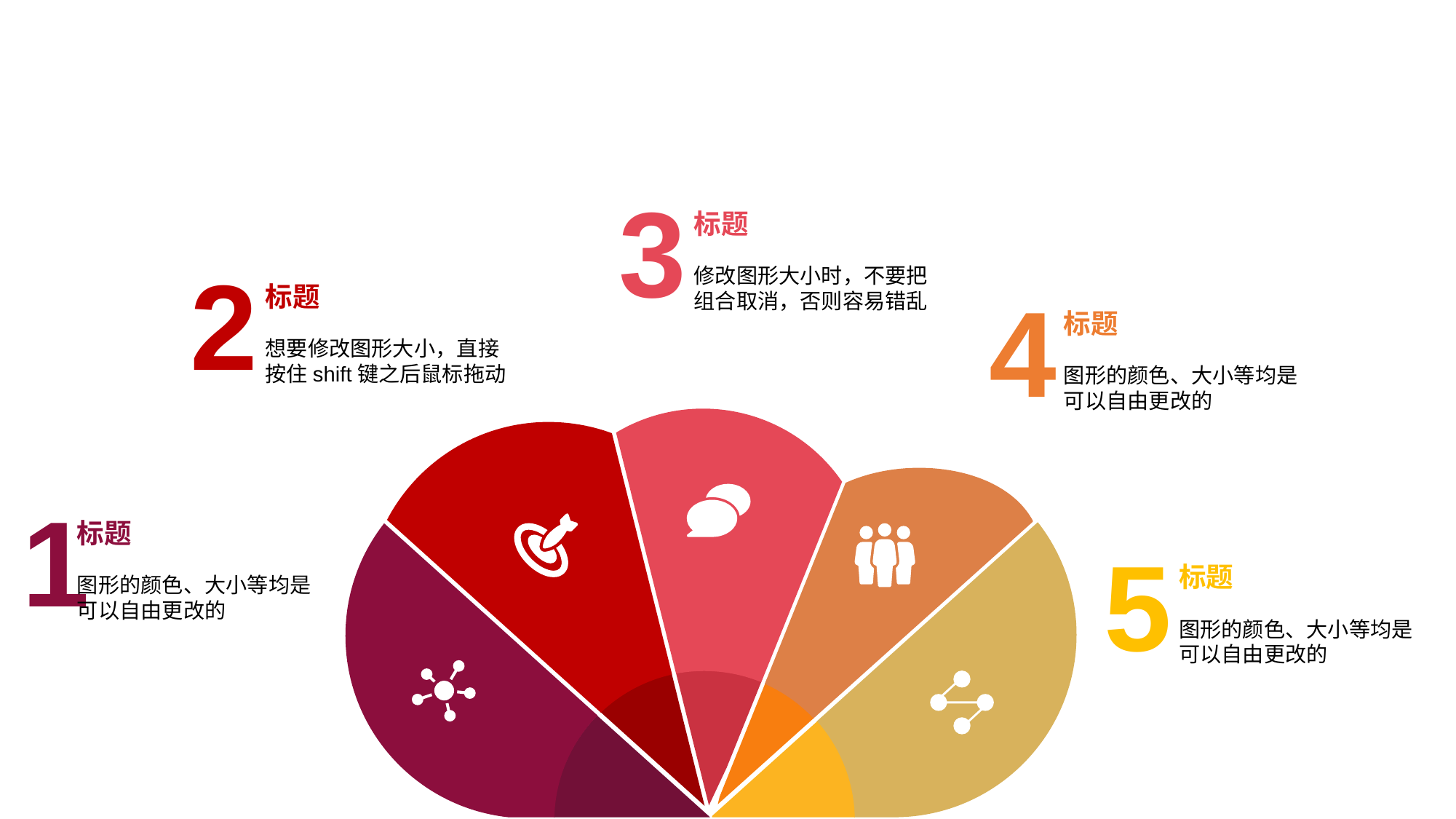

3
标题
2
修改图形大小时，不要把组合取消，否则容易错乱
4
标题
标题
想要修改图形大小，直接按住shift键之后鼠标拖动
图形的颜色、大小等均是可以自由更改的

1
标题
5
标题
图形的颜色、大小等均是可以自由更改的
图形的颜色、大小等均是可以自由更改的